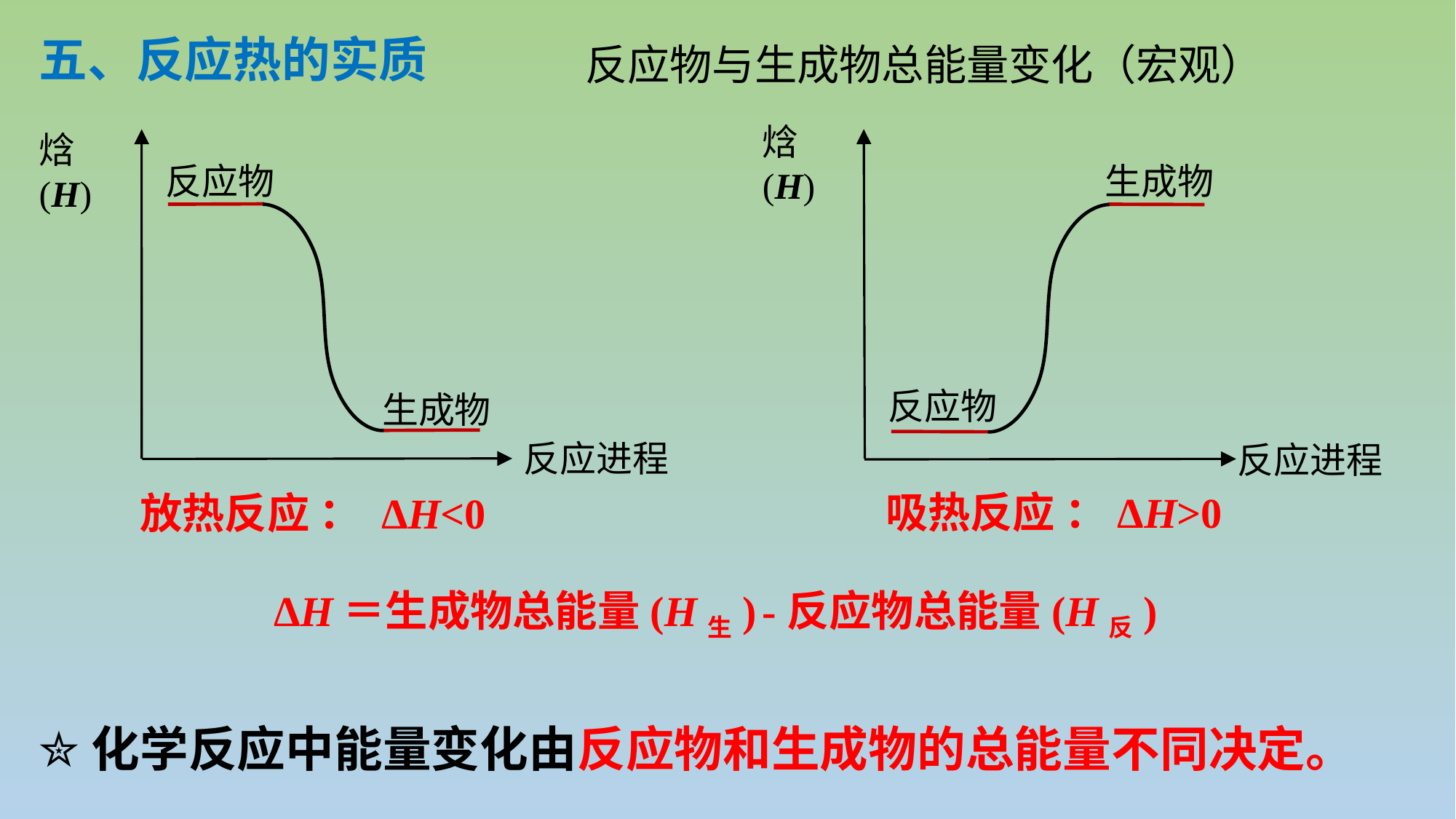

五、反应热的实质
反应物与生成物总能量变化（宏观）
焓(H)
生成物

反应物
反应进程
焓(H)
反应物

生成物
反应进程
吸热反应 ：ΔH>0
放热反应 ： ΔH<0
ΔH＝生成物总能量(H生) -反应物总能量(H反)
✮化学反应中能量变化由反应物和生成物的总能量不同决定。